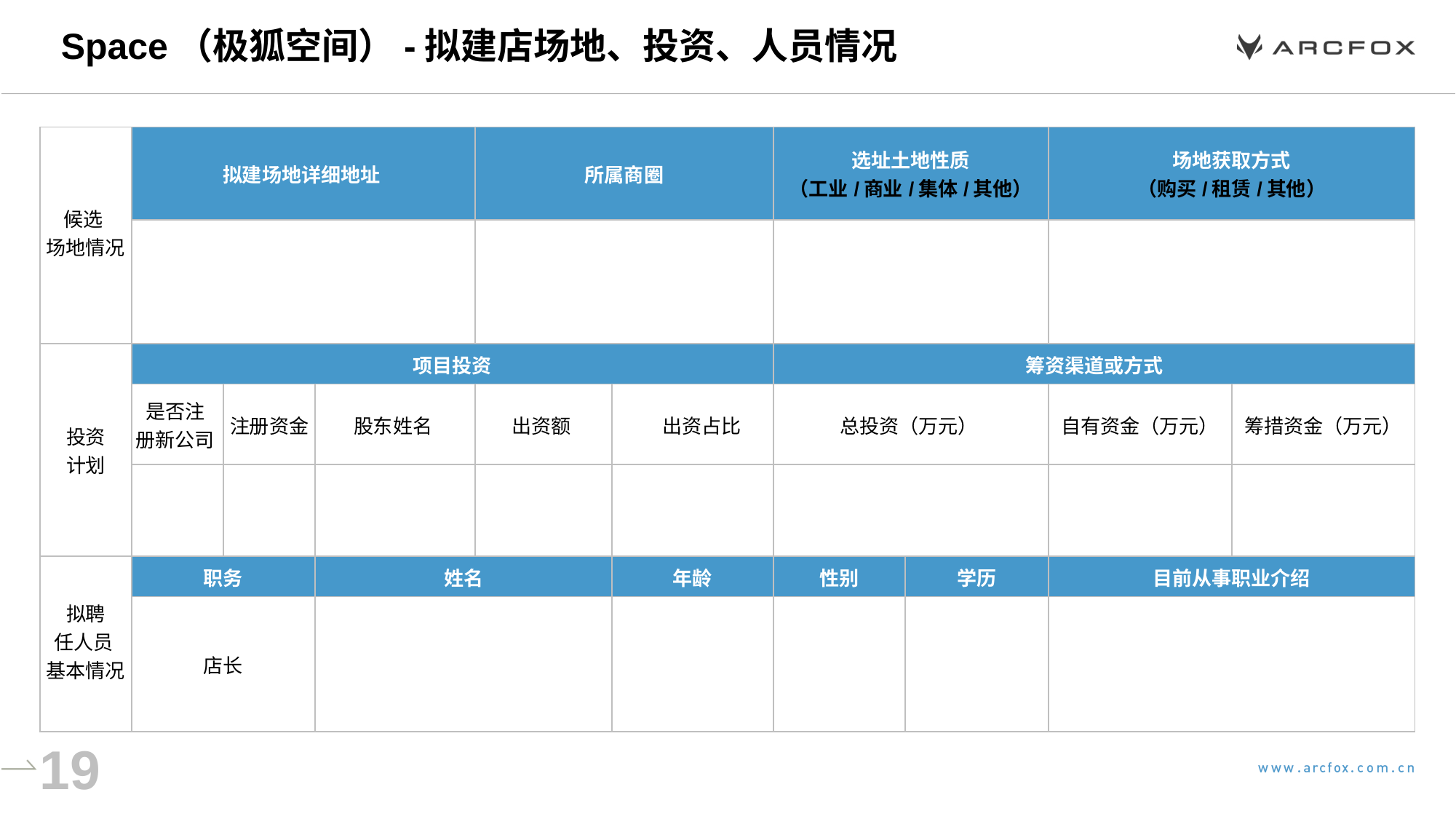

# Space（极狐空间）-拟建店场地、投资、人员情况
| 候选 场地情况 | 拟建场地详细地址 |  |  | 所属商圈 |  | 选址土地性质 （工业/商业/集体/其他） |  | 场地获取方式 （购买/租赁/其他） |  |
| --- | --- | --- | --- | --- | --- | --- | --- | --- | --- |
|  |  |  |  |  |  |  |  |  |  |
| 投资 计划 | 项目投资 |  |  |  |  | 筹资渠道或方式 |  |  |  |
|  | 是否注 册新公司 | 注册资金 | 股东姓名 | 出资额 | 出资占比 | 总投资（万元） |  | 自有资金（万元） | 筹措资金（万元） |
|  |  |  |  |  |  |  |  |  |  |
| 拟聘 任人员 基本情况 | 职务 |  | 姓名 |  | 年龄 | 性别 | 学历 | 目前从事职业介绍 |  |
|  | 店长 |  |  |  |  |  |  |  |  |